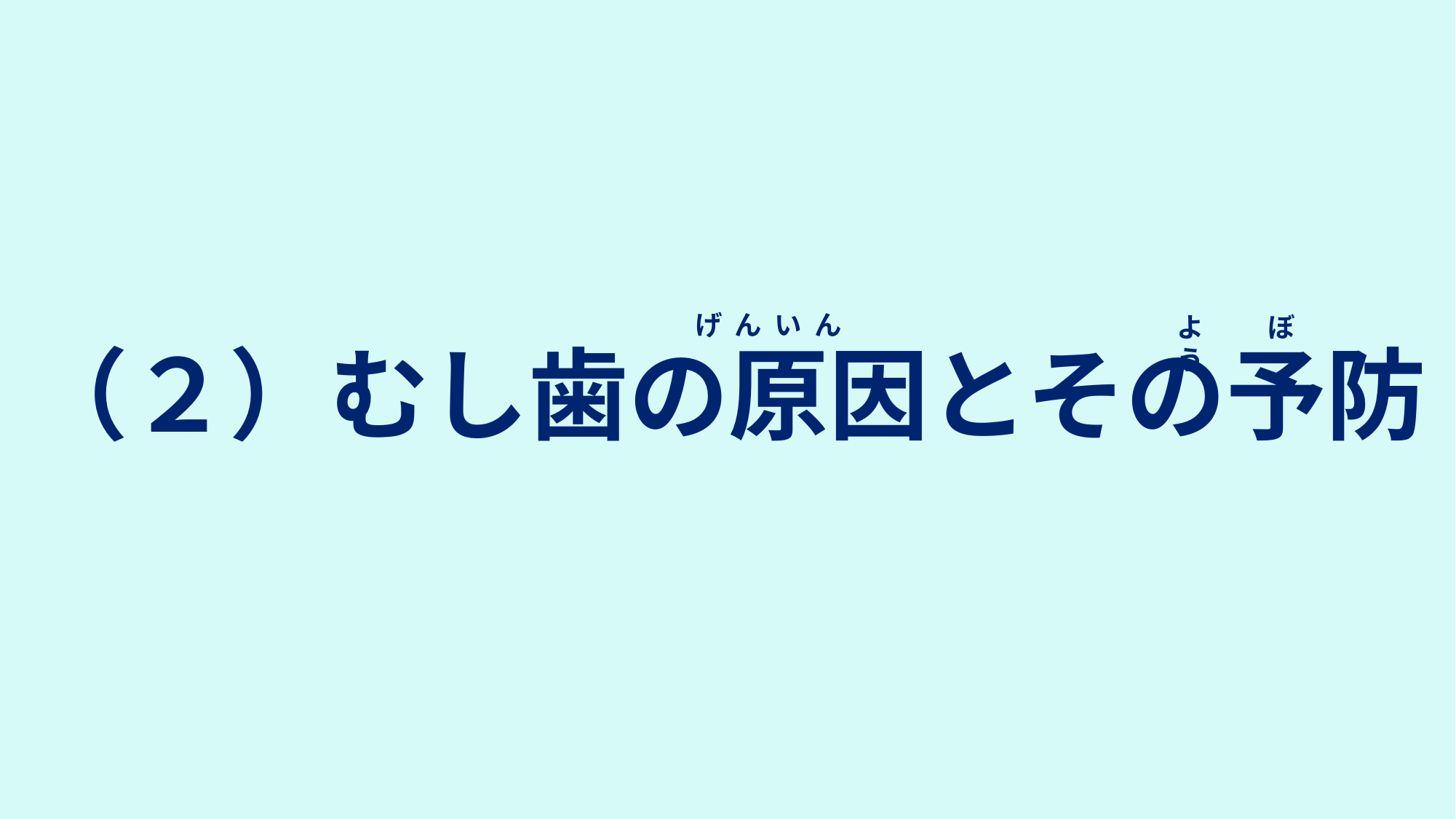

げ  ん  い  ん
よ     　 ぼ  う
# （２）むし歯の原因とその予防